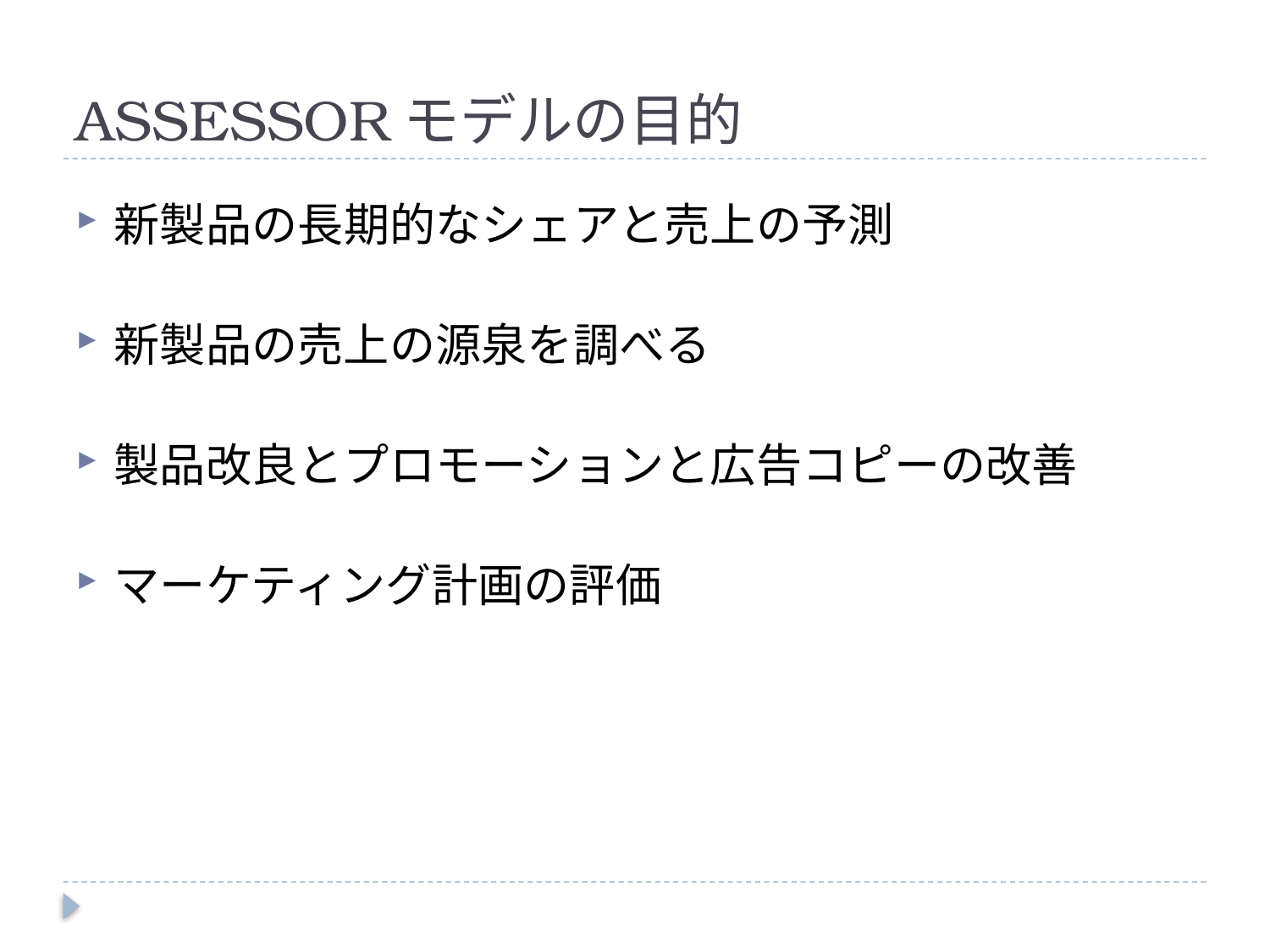

# ASSESSORモデルの目的
新製品の長期的なシェアと売上の予測

新製品の売上の源泉を調べる

製品改良とプロモーションと広告コピーの改善

マーケティング計画の評価